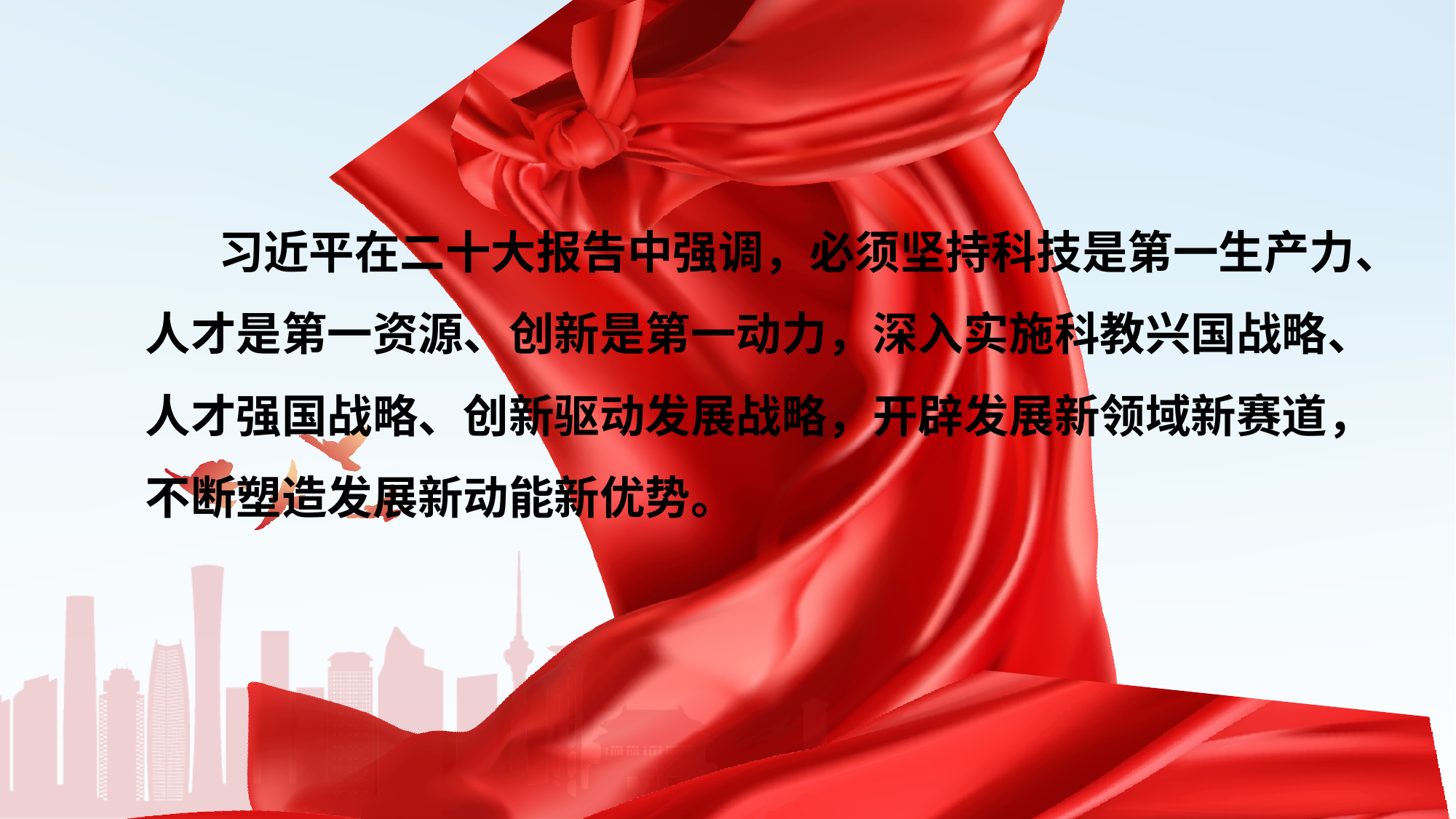

习近平在二十大报告中强调，必须坚持科技是第一生产力、人才是第一资源、创新是第一动力，深入实施科教兴国战略、人才强国战略、创新驱动发展战略，开辟发展新领域新赛道，不断塑造发展新动能新优势。